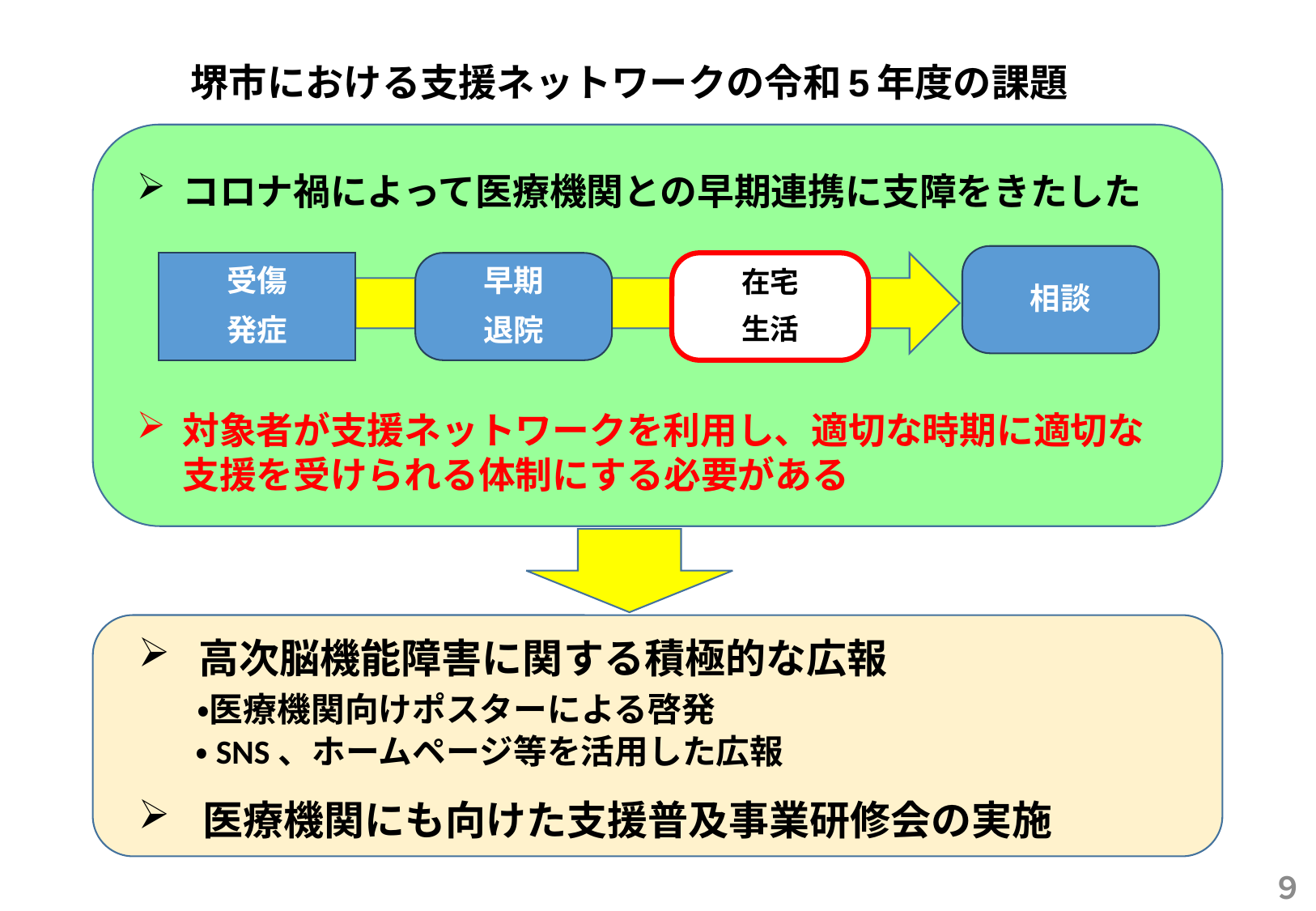

# 堺市における支援ネットワークの令和5年度の課題

コロナ禍によって医療機関との早期連携に支障をきたした

対象者が支援ネットワークを利用し、適切な時期に適切な支援を受けられる体制にする必要がある
相談
受傷
発症
在宅
生活
早期
退院

高次脳機能障害に関する積極的な広報
　  ・医療機関向けポスターによる啓発
　   ・SNS、ホームページ等を活用した広報
 医療機関にも向けた支援普及事業研修会の実施
９